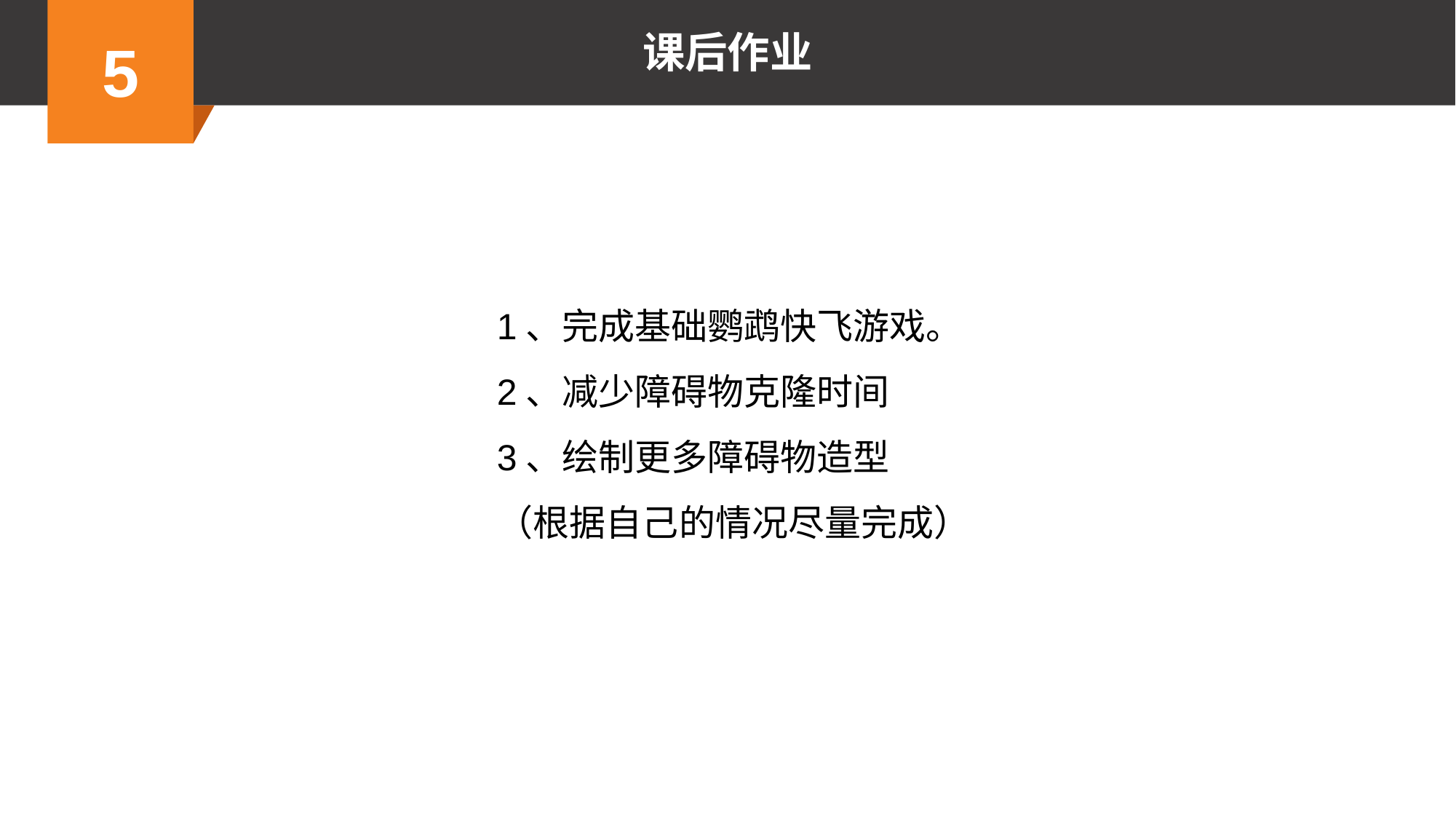

1、完成基础鹦鹉快飞游戏。
2、减少障碍物克隆时间
3、绘制更多障碍物造型
（根据自己的情况尽量完成）